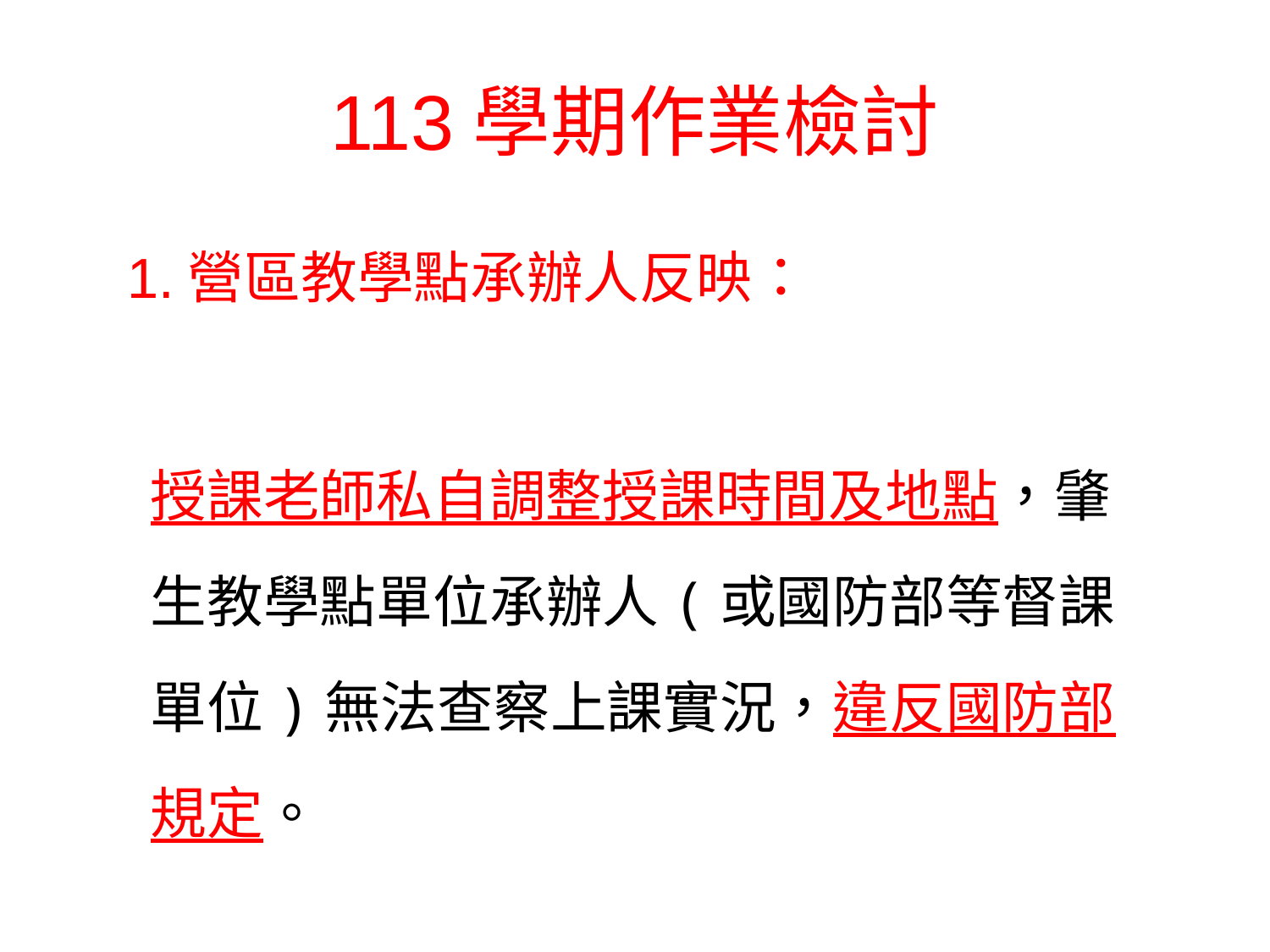

113學期作業檢討
1.營區教學點承辦人反映：
授課老師私自調整授課時間及地點，肇生教學點單位承辦人(或國防部等督課單位)無法查察上課實況，違反國防部規定。